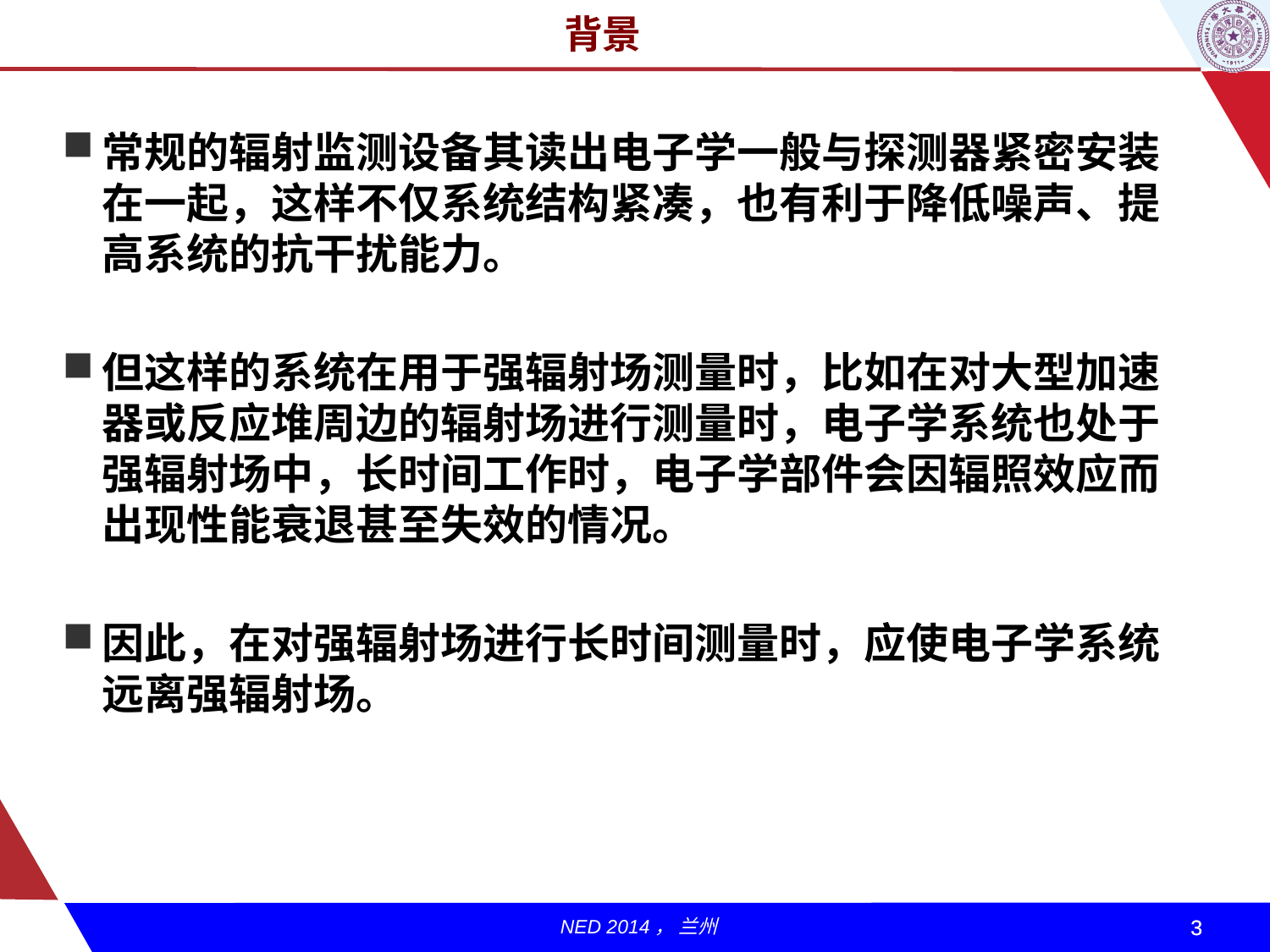

# 背景
常规的辐射监测设备其读出电子学一般与探测器紧密安装在一起，这样不仅系统结构紧凑，也有利于降低噪声、提高系统的抗干扰能力。

但这样的系统在用于强辐射场测量时，比如在对大型加速器或反应堆周边的辐射场进行测量时，电子学系统也处于强辐射场中，长时间工作时，电子学部件会因辐照效应而出现性能衰退甚至失效的情况。

因此，在对强辐射场进行长时间测量时，应使电子学系统远离强辐射场。